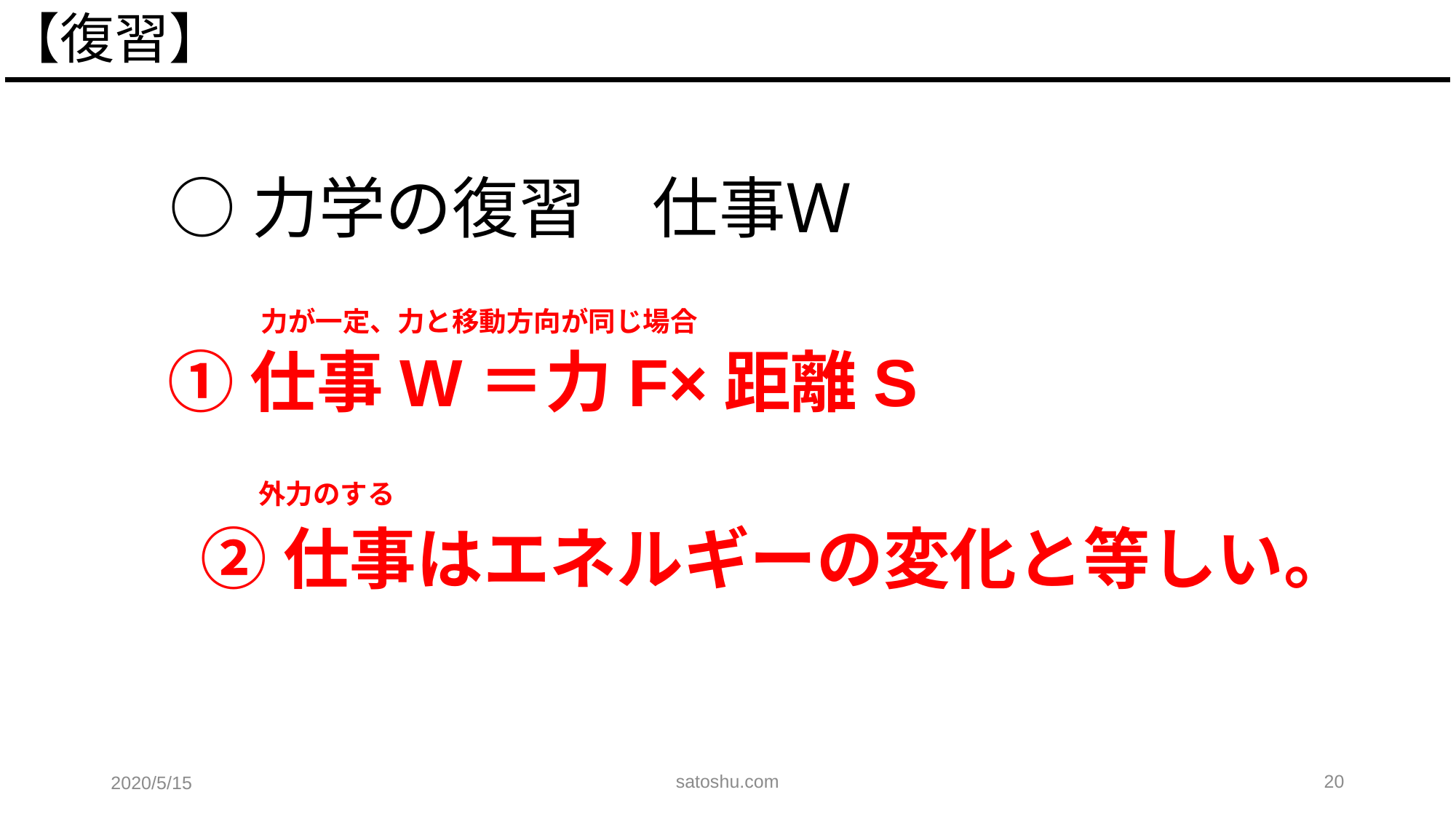

【復習】
○力学の復習　仕事Ｗ
力が一定、力と移動方向が同じ場合
①仕事W＝力F×距離S
外力のする
②仕事はエネルギーの変化と等しい。
satoshu.com
20
2020/5/15